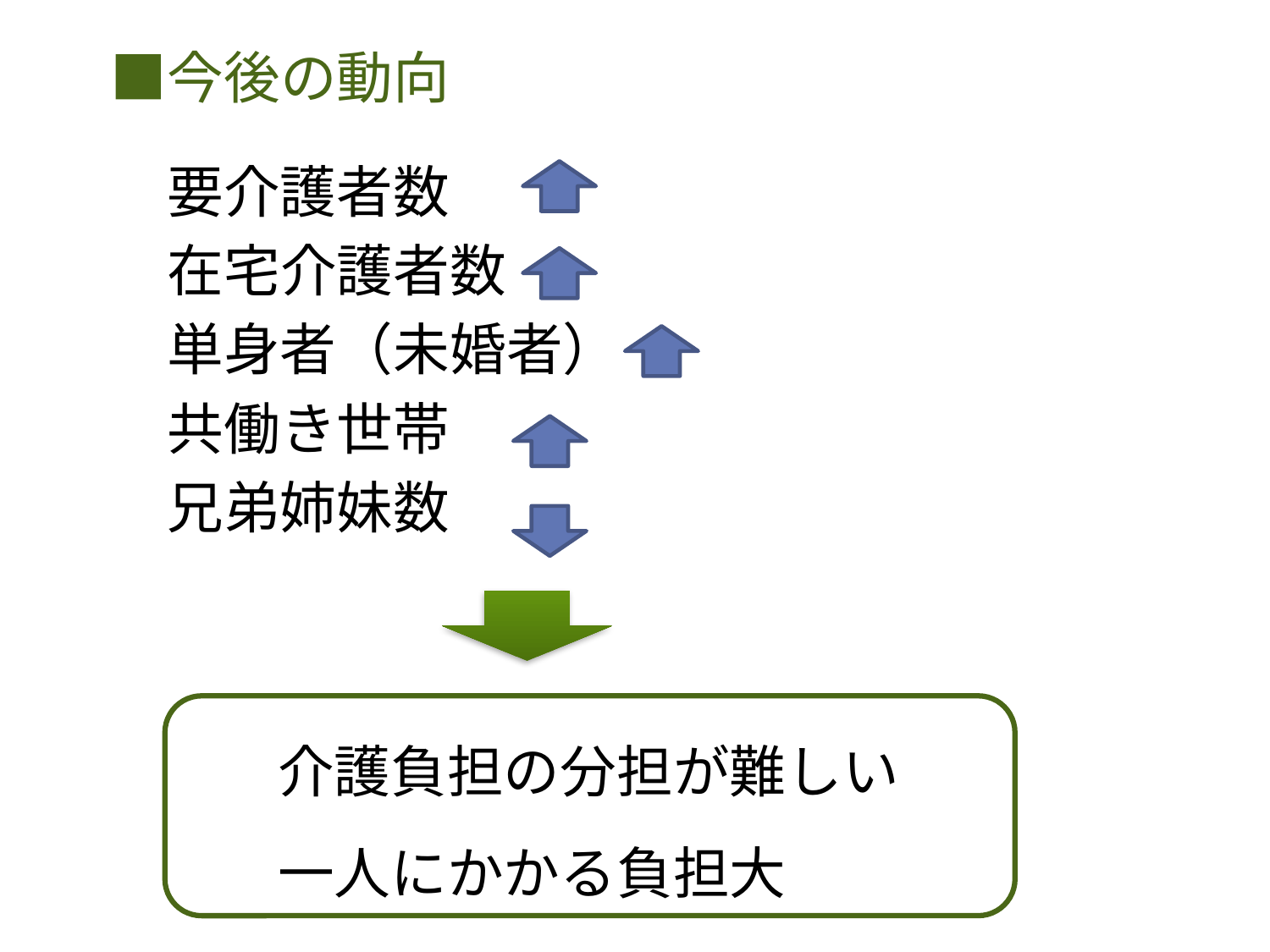

■今後の動向

　　　要介護者数
　　　在宅介護者数
　　　単身者（未婚者）
　　　共働き世帯
　　　兄弟姉妹数

介護負担の分担が難しい
一人にかかる負担大